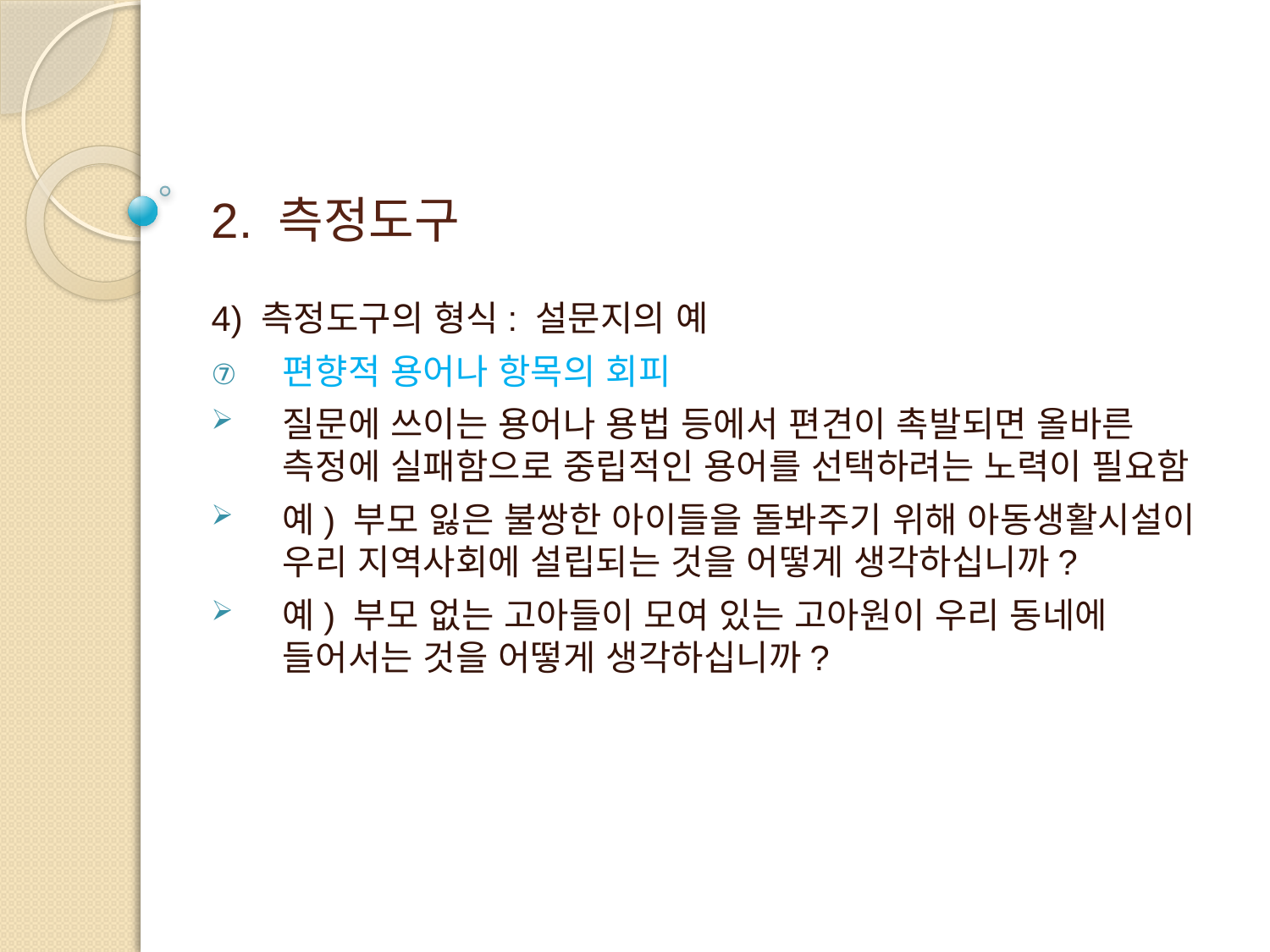

# 2. 측정도구
4) 측정도구의 형식: 설문지의 예
편향적 용어나 항목의 회피
질문에 쓰이는 용어나 용법 등에서 편견이 촉발되면 올바른 측정에 실패함으로 중립적인 용어를 선택하려는 노력이 필요함
예) 부모 잃은 불쌍한 아이들을 돌봐주기 위해 아동생활시설이 우리 지역사회에 설립되는 것을 어떻게 생각하십니까?
예) 부모 없는 고아들이 모여 있는 고아원이 우리 동네에 들어서는 것을 어떻게 생각하십니까?